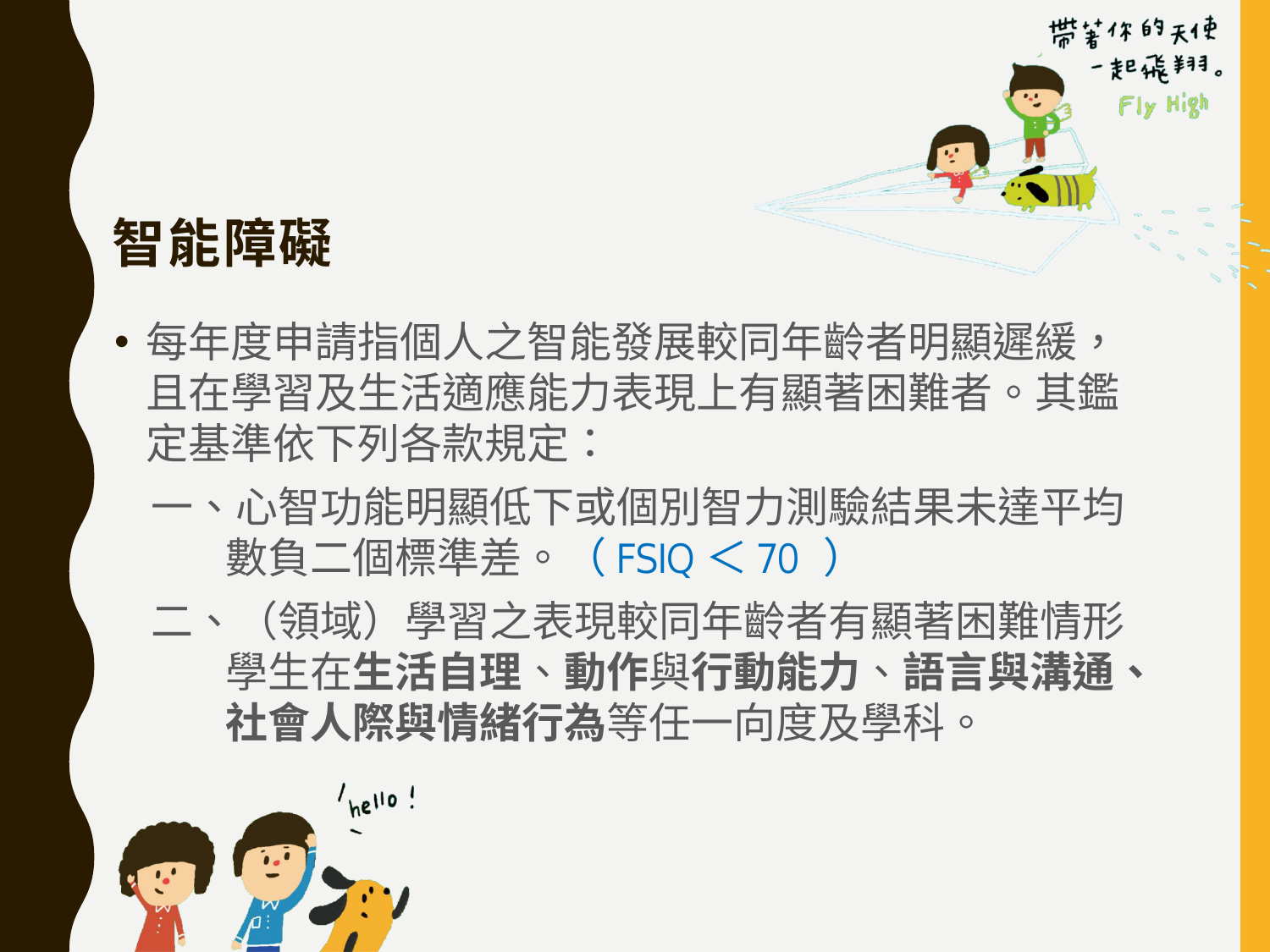

# 智能障礙
每年度申請指個人之智能發展較同年齡者明顯遲緩，且在學習及生活適應能力表現上有顯著困難者。其鑑定基準依下列各款規定：
一、心智功能明顯低下或個別智力測驗結果未達平均數負二個標準差。（FSIQ＜70 ）
二、（領域）學習之表現較同年齡者有顯著困難情形學生在生活自理、動作與行動能力、語言與溝通、社會人際與情緒行為等任一向度及學科。